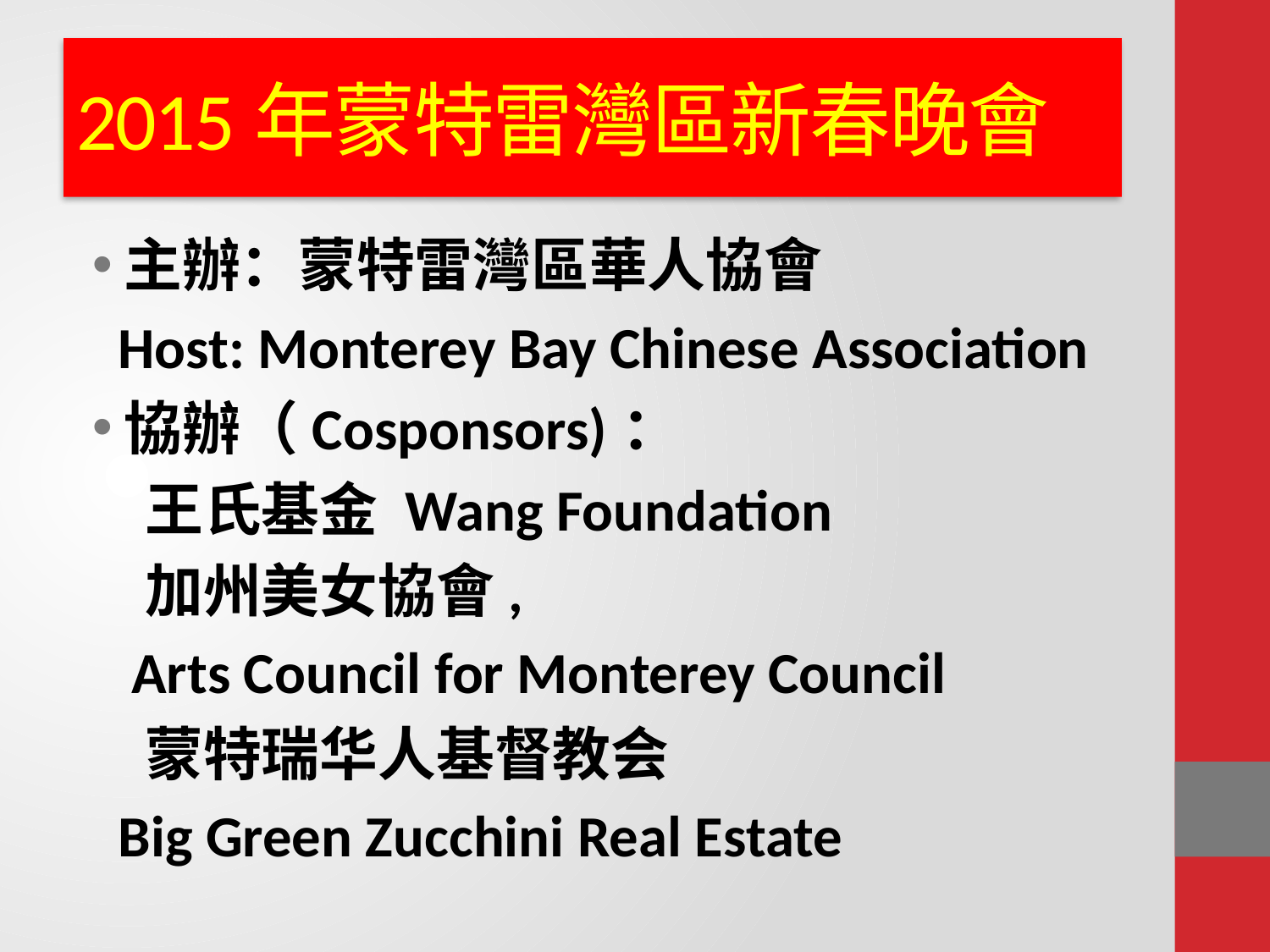

# 2015年蒙特雷灣區新春晚會
主辦：蒙特雷灣區華人協會
  Host: Monterey Bay Chinese Association
協辦（Cosponsors)：
   王氏基金 Wang Foundation
   加州美女協會,
   Arts Council for Monterey Council
   蒙特瑞华人基督教会
  Big Green Zucchini Real Estate